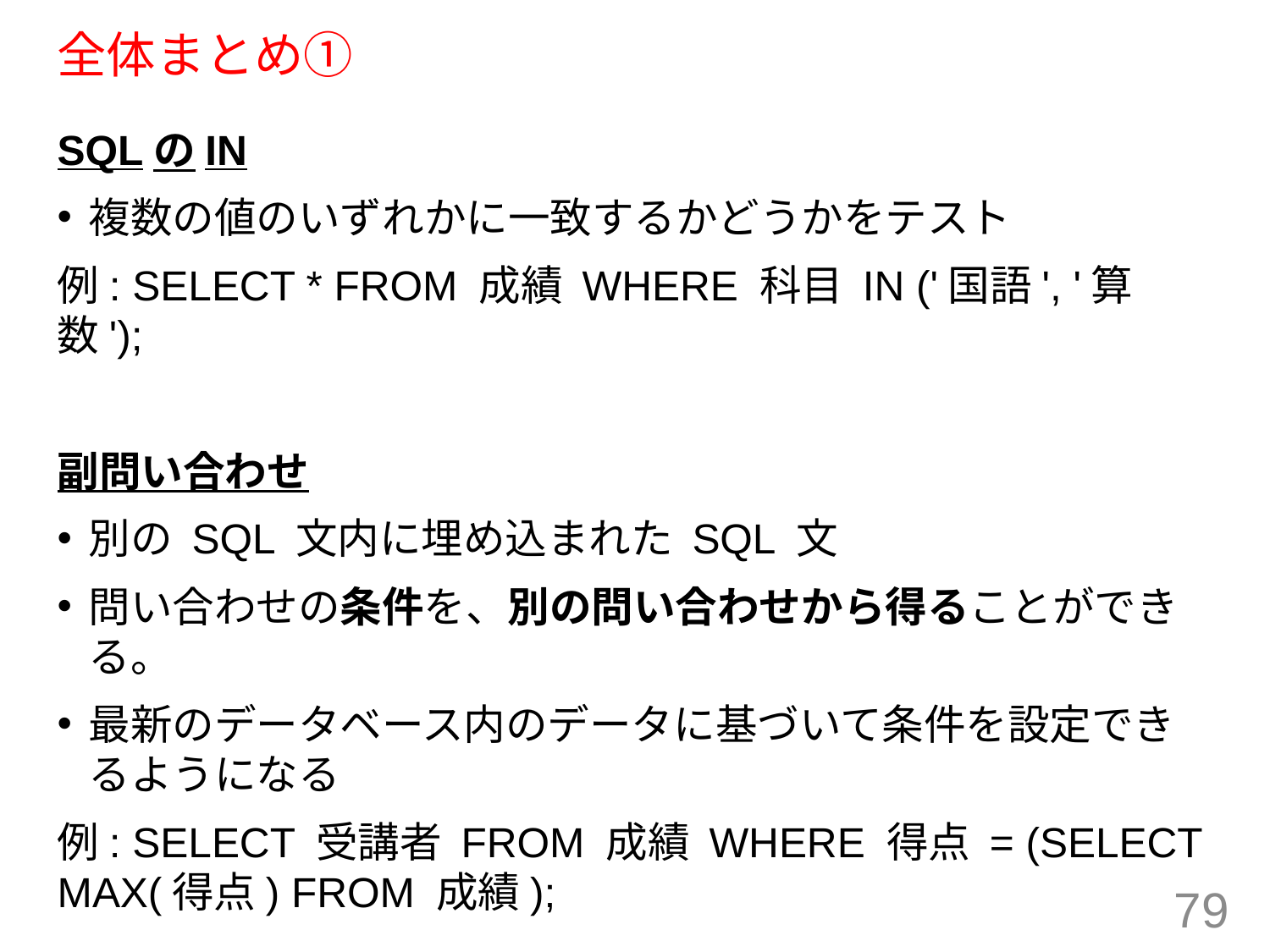

# 全体まとめ①
SQLのIN
複数の値のいずれかに一致するかどうかをテスト
例: SELECT * FROM 成績 WHERE 科目 IN ('国語', '算数');

副問い合わせ
別の SQL 文内に埋め込まれた SQL 文
問い合わせの条件を、別の問い合わせから得ることができる。
最新のデータベース内のデータに基づいて条件を設定できるようになる
例: SELECT 受講者 FROM 成績 WHERE 得点 = (SELECT MAX(得点) FROM 成績);
79